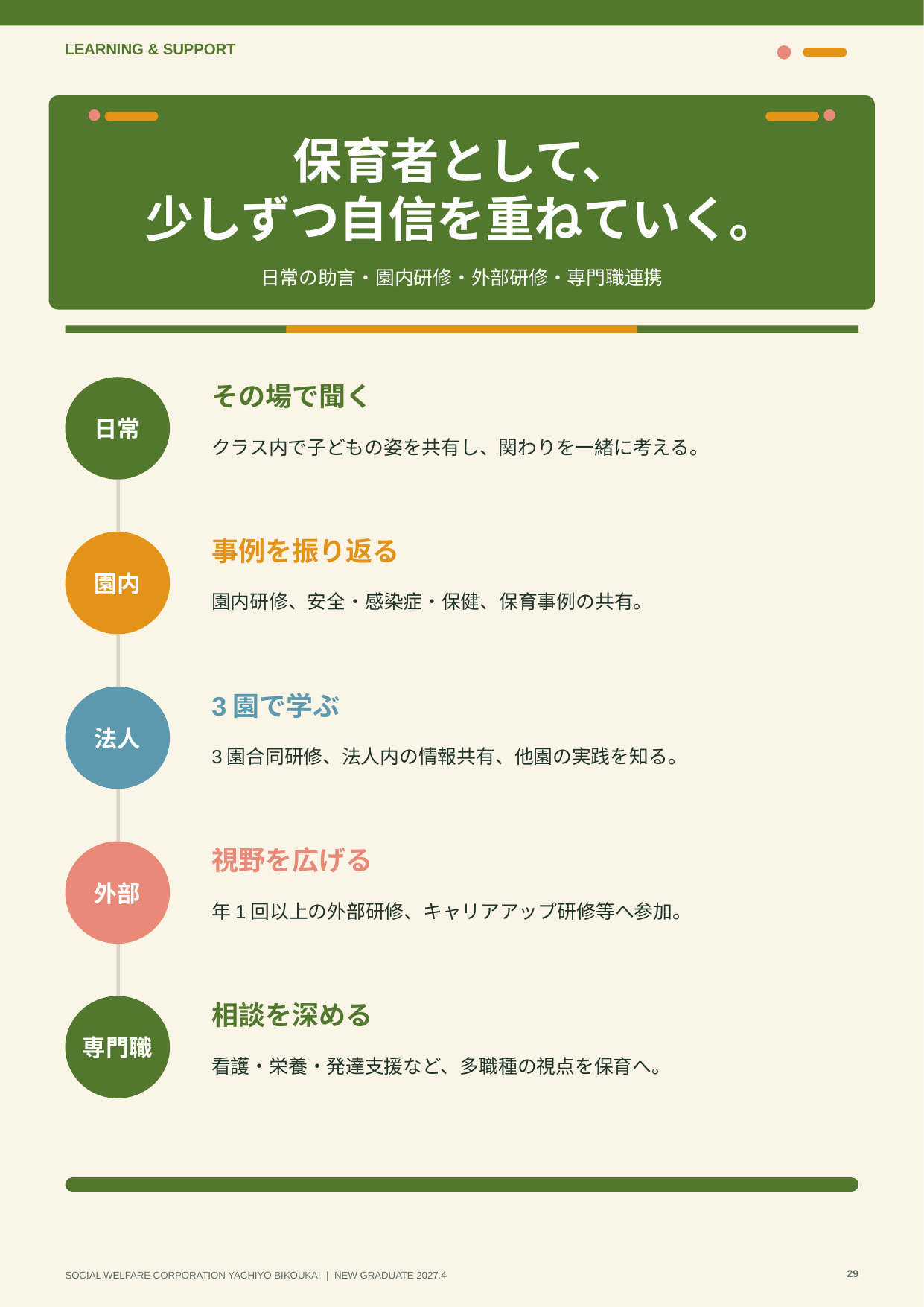

LEARNING & SUPPORT

保育者として、
少しずつ自信を重ねていく。
日常の助言・園内研修・外部研修・専門職連携

その場で聞く
日常
クラス内で子どもの姿を共有し、関わりを一緒に考える。

事例を振り返る
園内
園内研修、安全・感染症・保健、保育事例の共有。

3園で学ぶ
法人
3園合同研修、法人内の情報共有、他園の実践を知る。

視野を広げる
外部
年1回以上の外部研修、キャリアアップ研修等へ参加。

相談を深める
専門職
看護・栄養・発達支援など、多職種の視点を保育へ。

29
SOCIAL WELFARE CORPORATION YACHIYO BIKOUKAI  |  NEW GRADUATE 2027.4